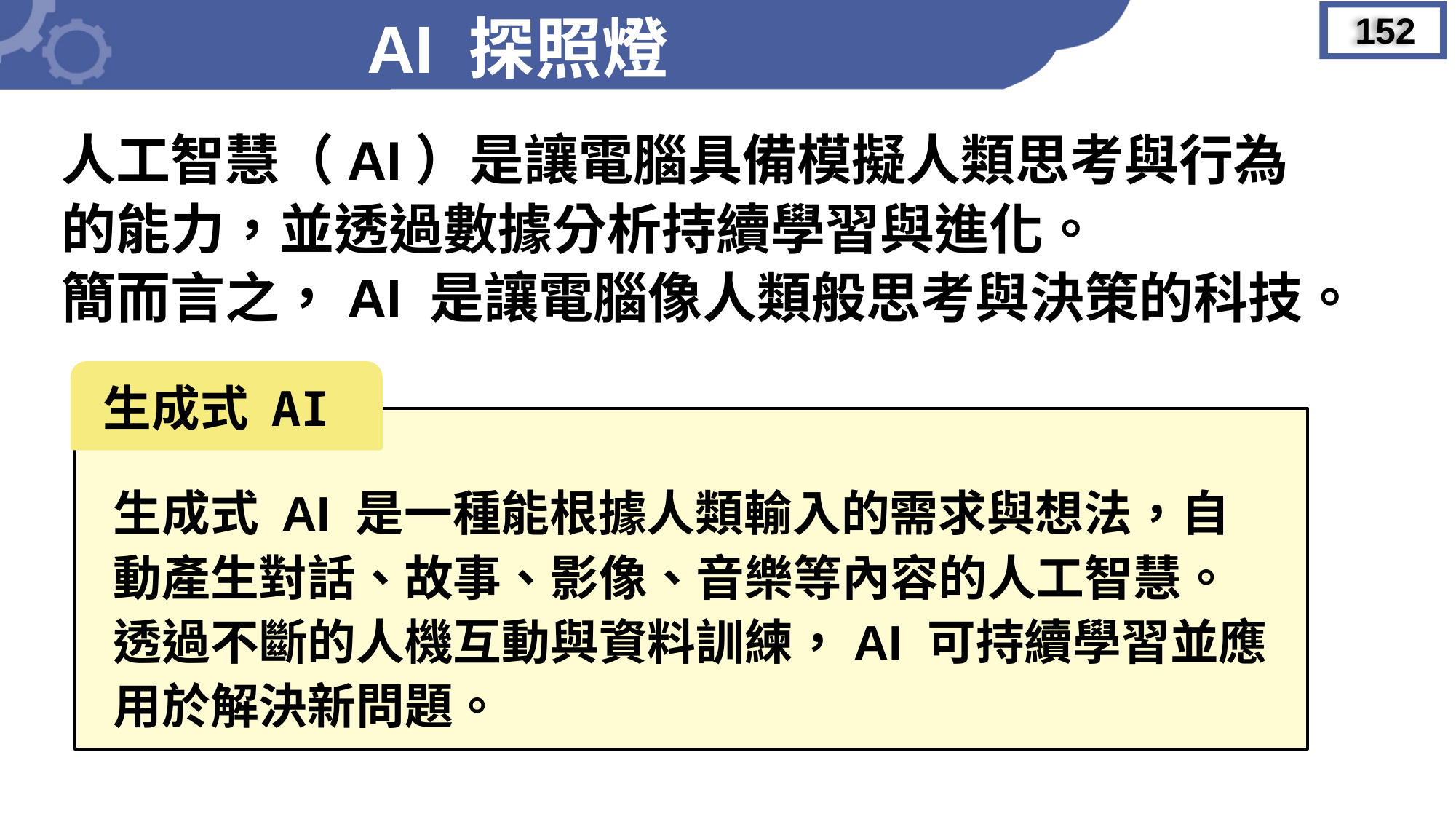

AI 探照燈
152
人工智慧（AI）是讓電腦具備模擬人類思考與行為的能力，並透過數據分析持續學習與進化。
簡而言之，AI 是讓電腦像人類般思考與決策的科技。

進數位學習環境
培育數位人才

生成式 AI

生成式 AI 是一種能根據人類輸入的需求與想法，自動產生對話、故事、影像、音樂等內容的人工智慧。透過不斷的人機互動與資料訓練，AI 可持續學習並應用於解決新問題。